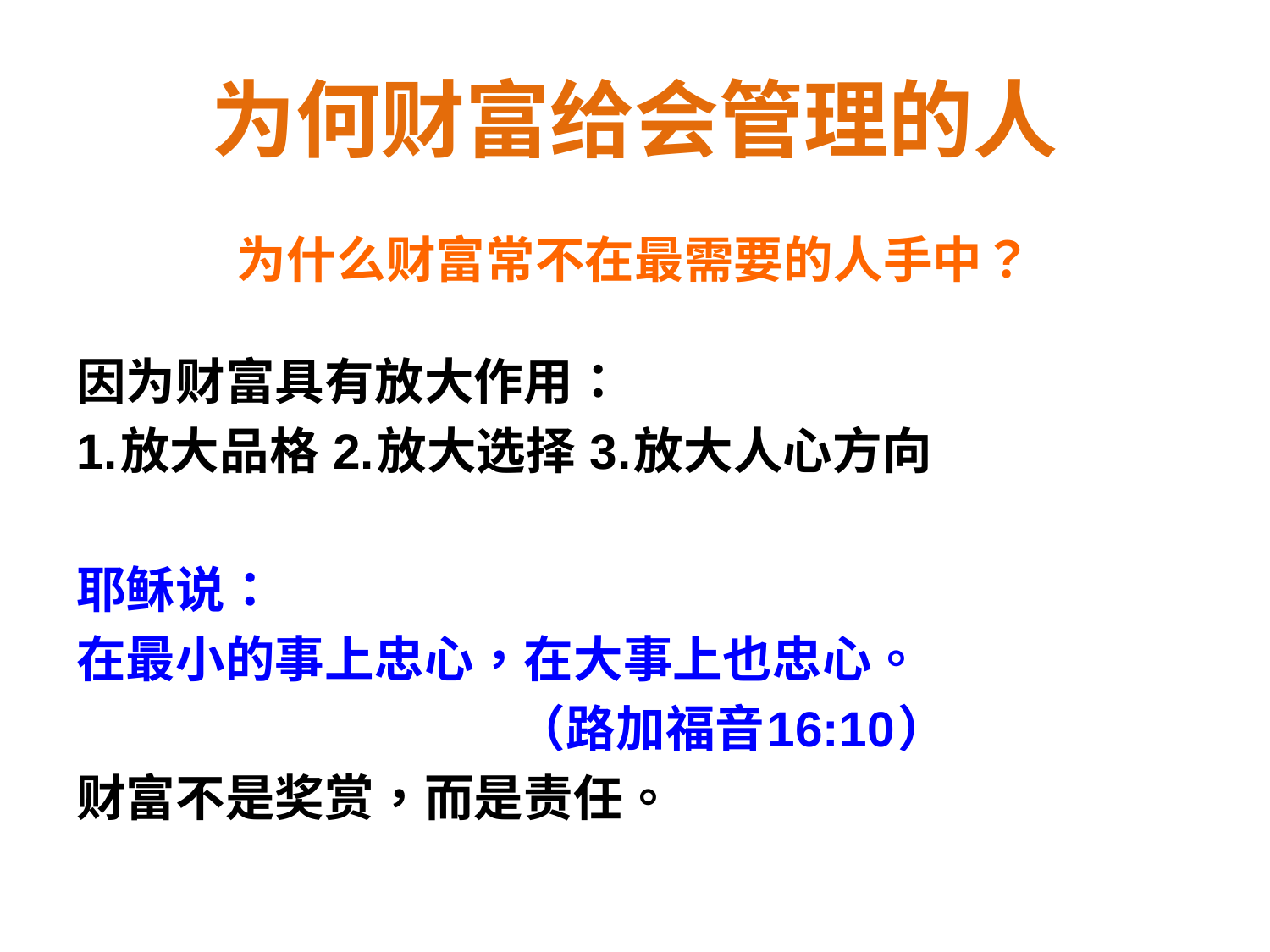

# 为何财富给会管理的人
为什么财富常不在最需要的人手中？

因为财富具有放大作用：
1.放大品格 2.放大选择 3.放大人心方向

耶稣说：
在最小的事上忠心，在大事上也忠心。
                                       （路加福音16:10）
财富不是奖赏，而是责任。